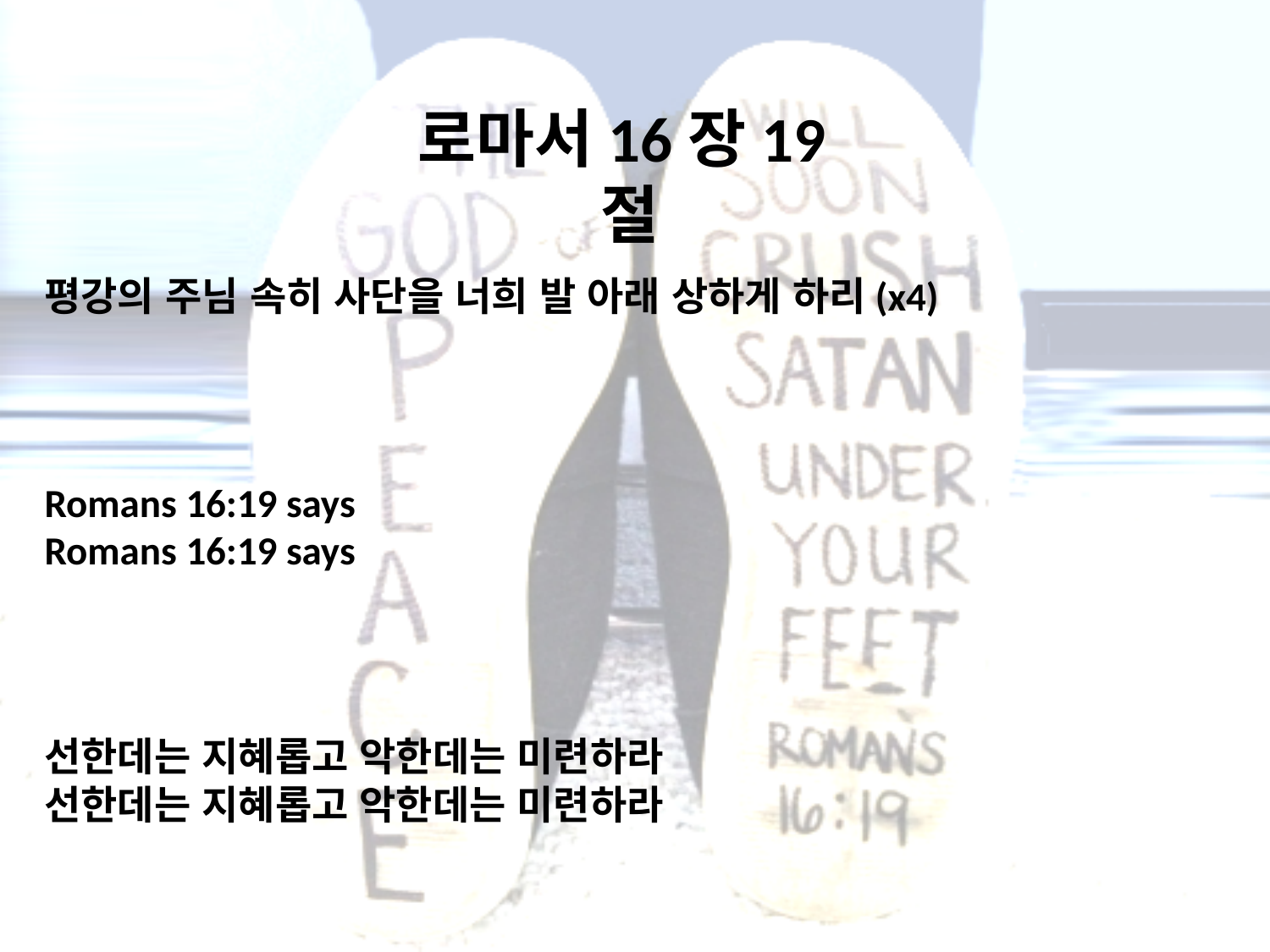

# 로마서16장19절
평강의 주님 속히 사단을 너희 발 아래 상하게 하리(x4)

Romans 16:19 says
Romans 16:19 says

선한데는 지혜롭고 악한데는 미련하라
선한데는 지혜롭고 악한데는 미련하라